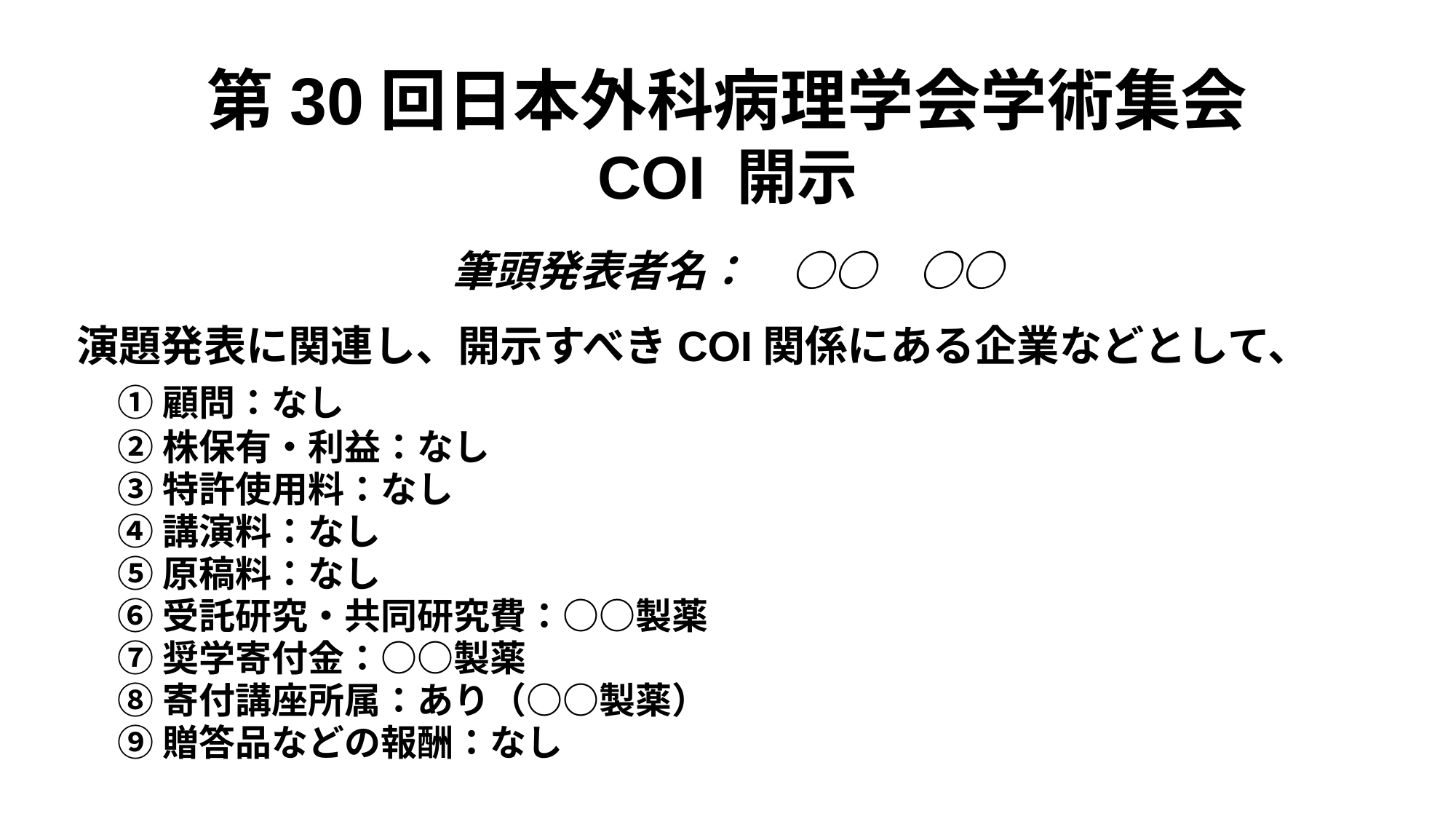

# 第30回日本外科病理学会学術集会 COI 開示 　 筆頭発表者名：　○○　○○
演題発表に関連し、開示すべきCOI関係にある企業などとして、
	①顧問：なし
	②株保有・利益：なし
	③特許使用料：なし
	④講演料：なし
	⑤原稿料：なし
	⑥受託研究・共同研究費：○○製薬
	⑦奨学寄付金：○○製薬
	⑧寄付講座所属：あり（○○製薬）
	⑨贈答品などの報酬：なし